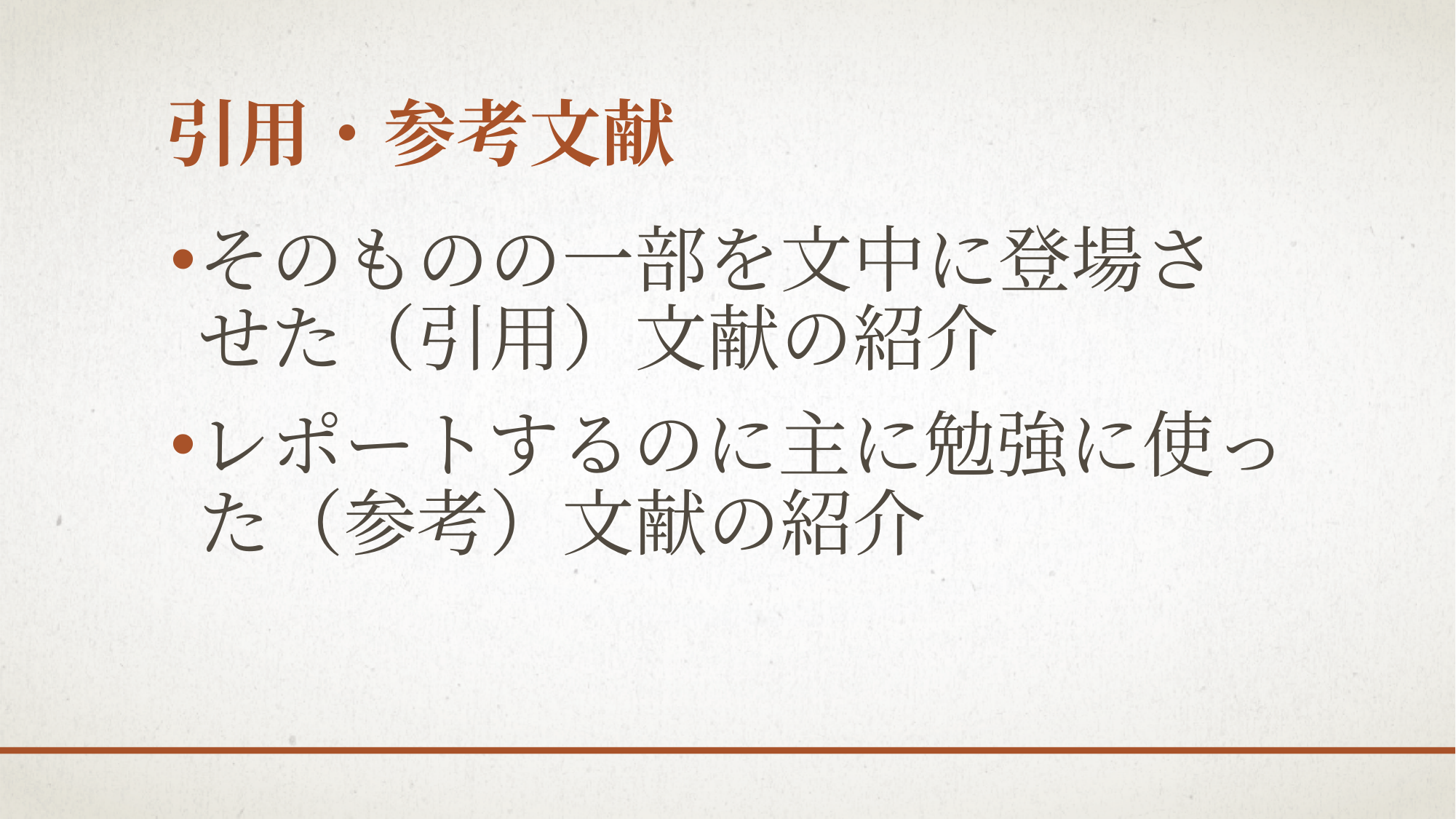

# 引用・参考文献
そのものの一部を文中に登場させた（引用）文献の紹介
レポートするのに主に勉強に使った（参考）文献の紹介